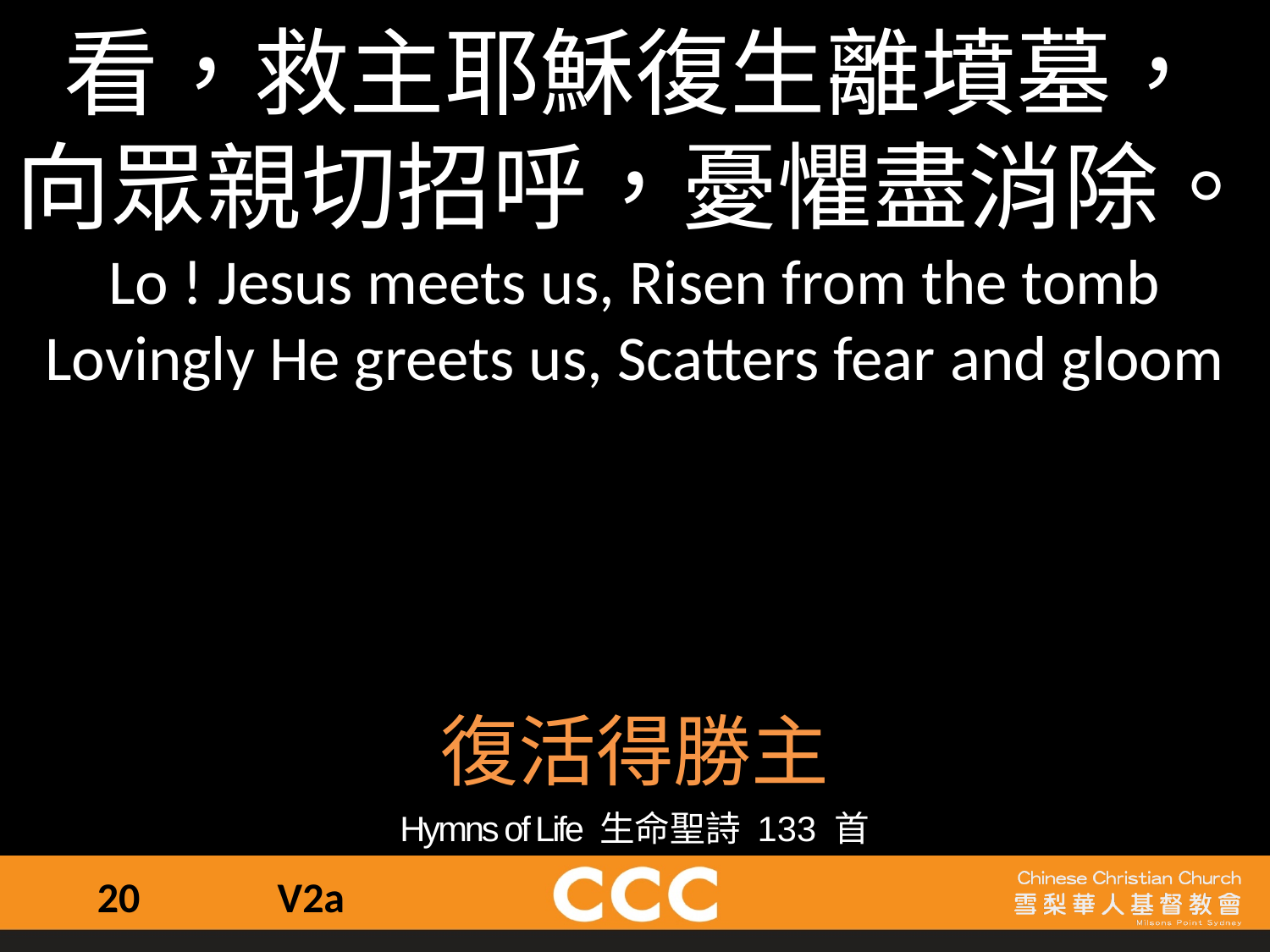

看，救主耶穌復生離墳墓，
向眾親切招呼，憂懼盡消除。
Lo ! Jesus meets us, Risen from the tomb
Lovingly He greets us, Scatters fear and gloom
復活得勝主

Hymns of Life 生命聖詩 133 首
20
V2a